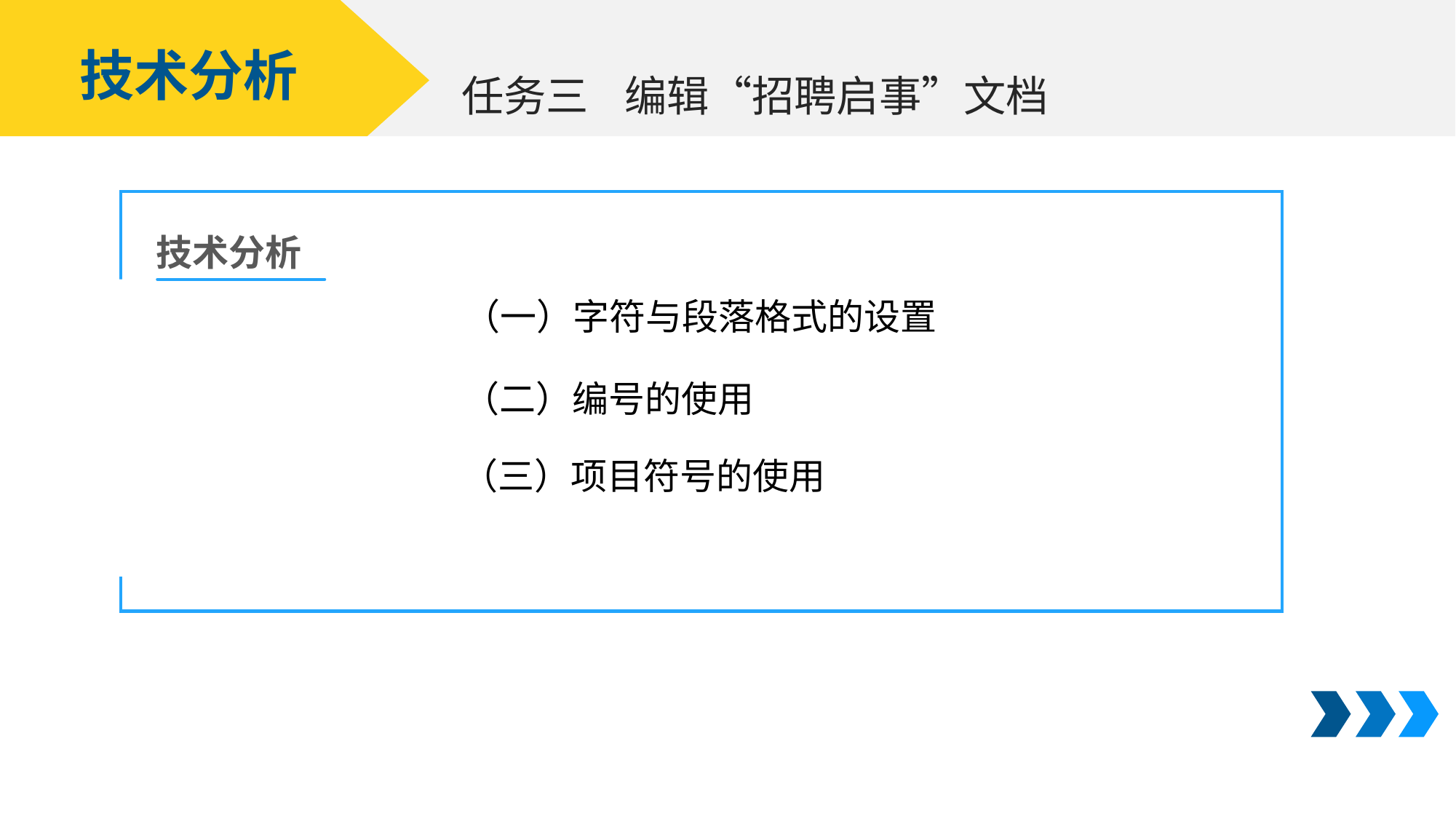

技术分析
编辑“招聘启事”文档
任务三

技术分析

（一）字符与段落格式的设置
（二）编号的使用
（三）项目符号的使用